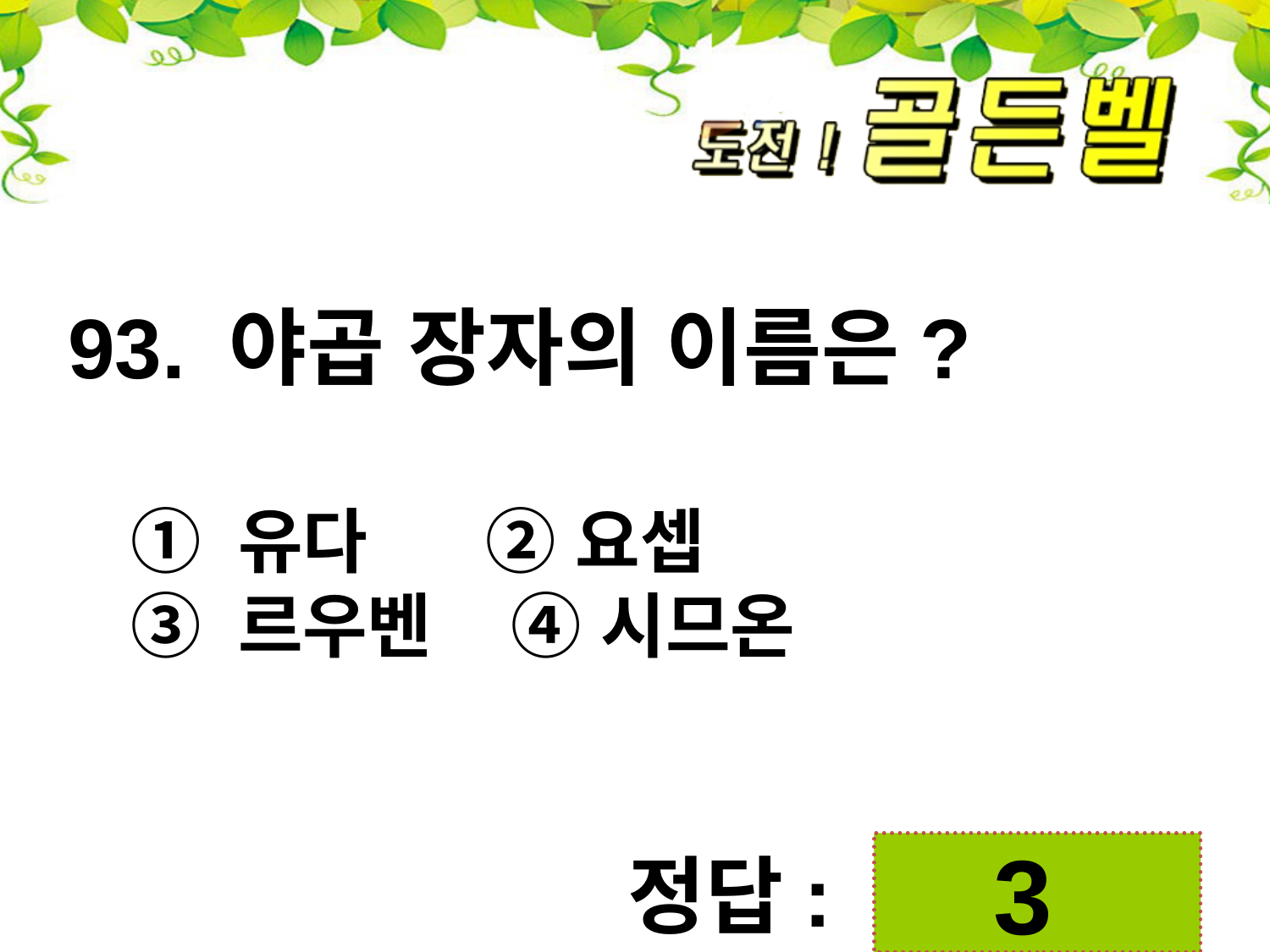

93. 야곱 장자의 이름은?

    ① 유다      ② 요셉
    ③ 르우벤    ④ 시므온
3
정답: